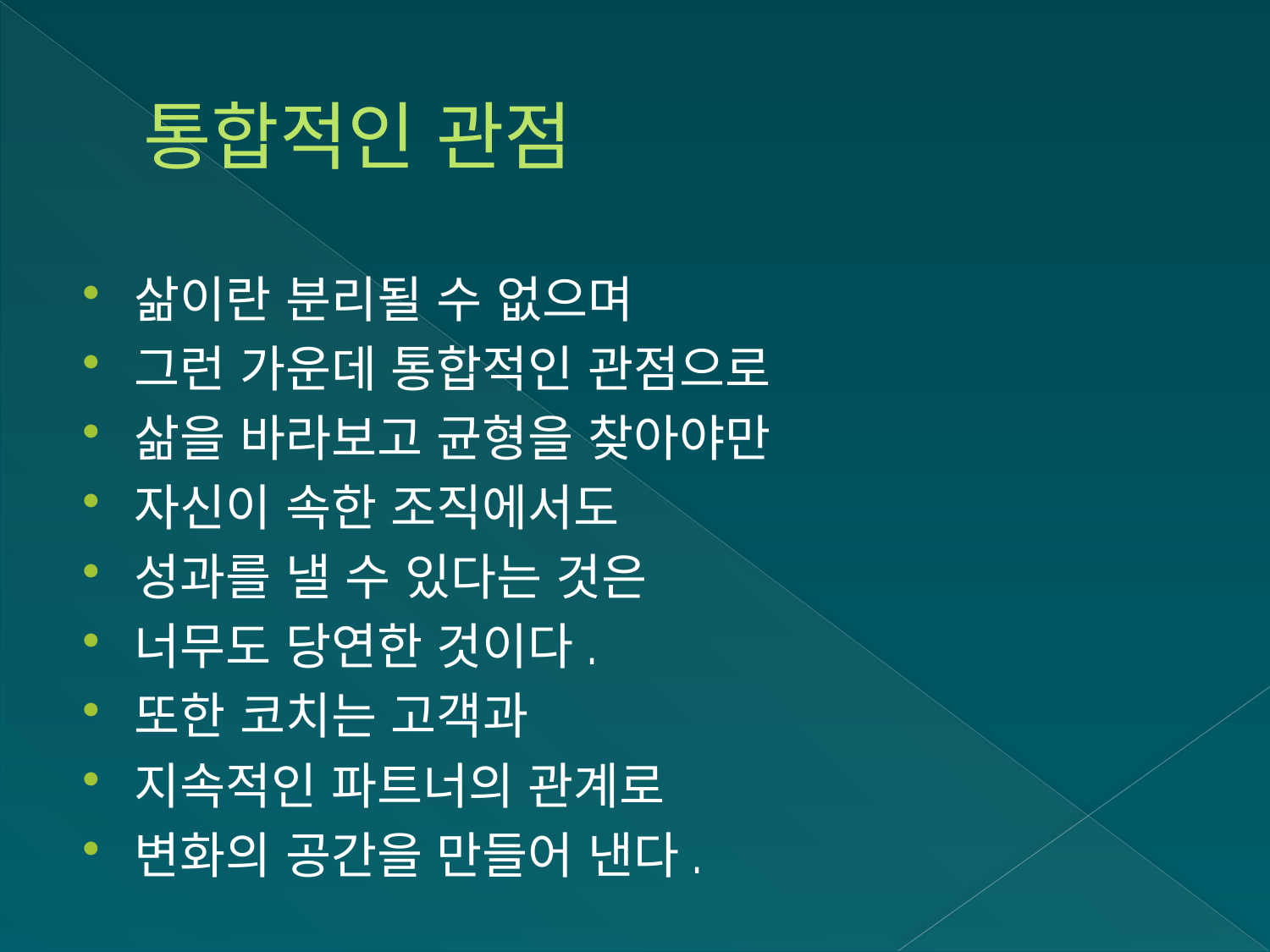

# 통합적인 관점
삶이란 분리될 수 없으며
그런 가운데 통합적인 관점으로
삶을 바라보고 균형을 찾아야만
자신이 속한 조직에서도
성과를 낼 수 있다는 것은
너무도 당연한 것이다.
또한 코치는 고객과
지속적인 파트너의 관계로
변화의 공간을 만들어 낸다.